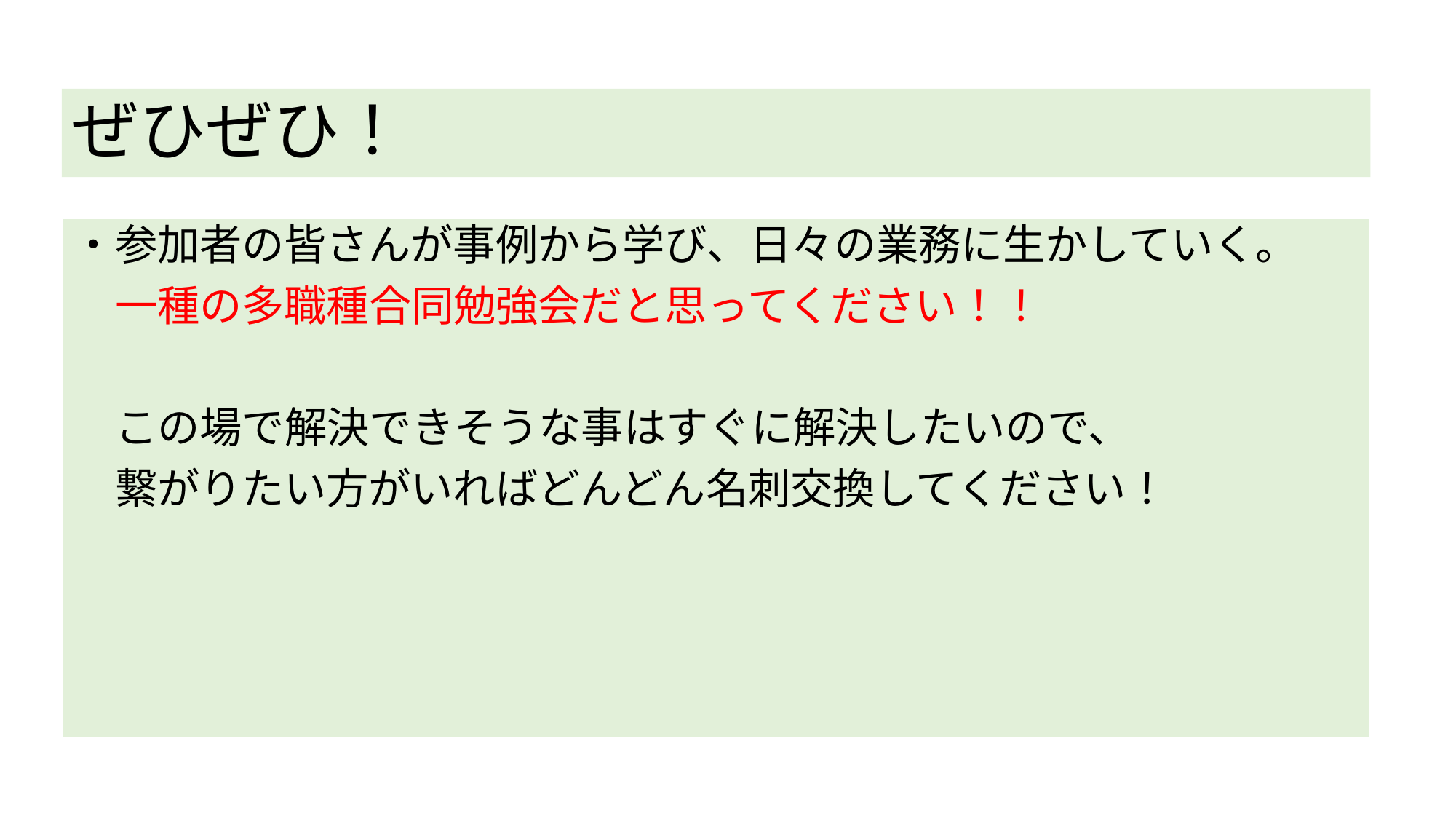

ぜひぜひ！
・参加者の皆さんが事例から学び、日々の業務に生かしていく。
　一種の多職種合同勉強会だと思ってください！！

　この場で解決できそうな事はすぐに解決したいので、
　繋がりたい方がいればどんどん名刺交換してください！